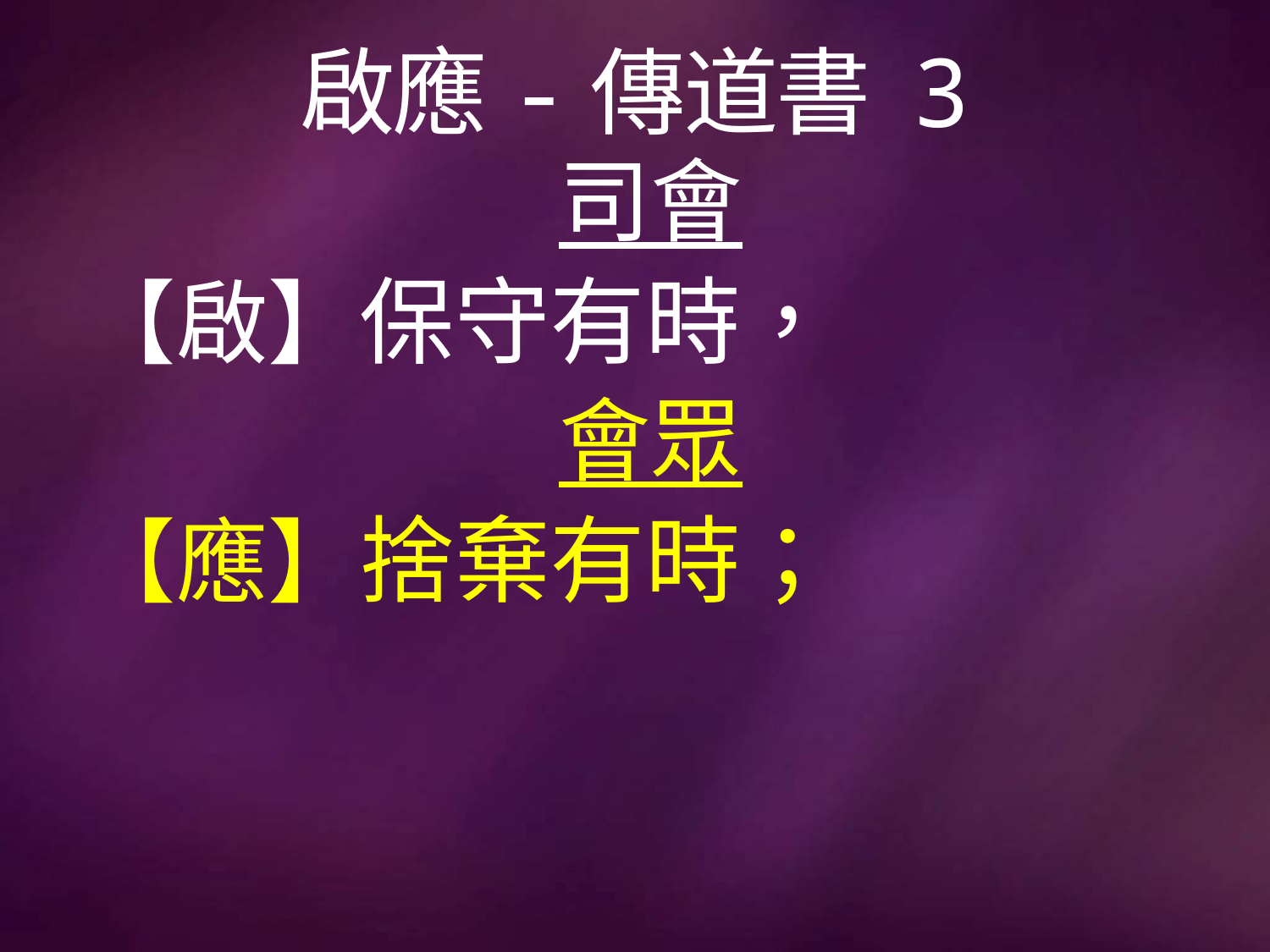

# 啟應-傳道書 3
司會
【啟】保守有時，
會眾
【應】捨棄有時；